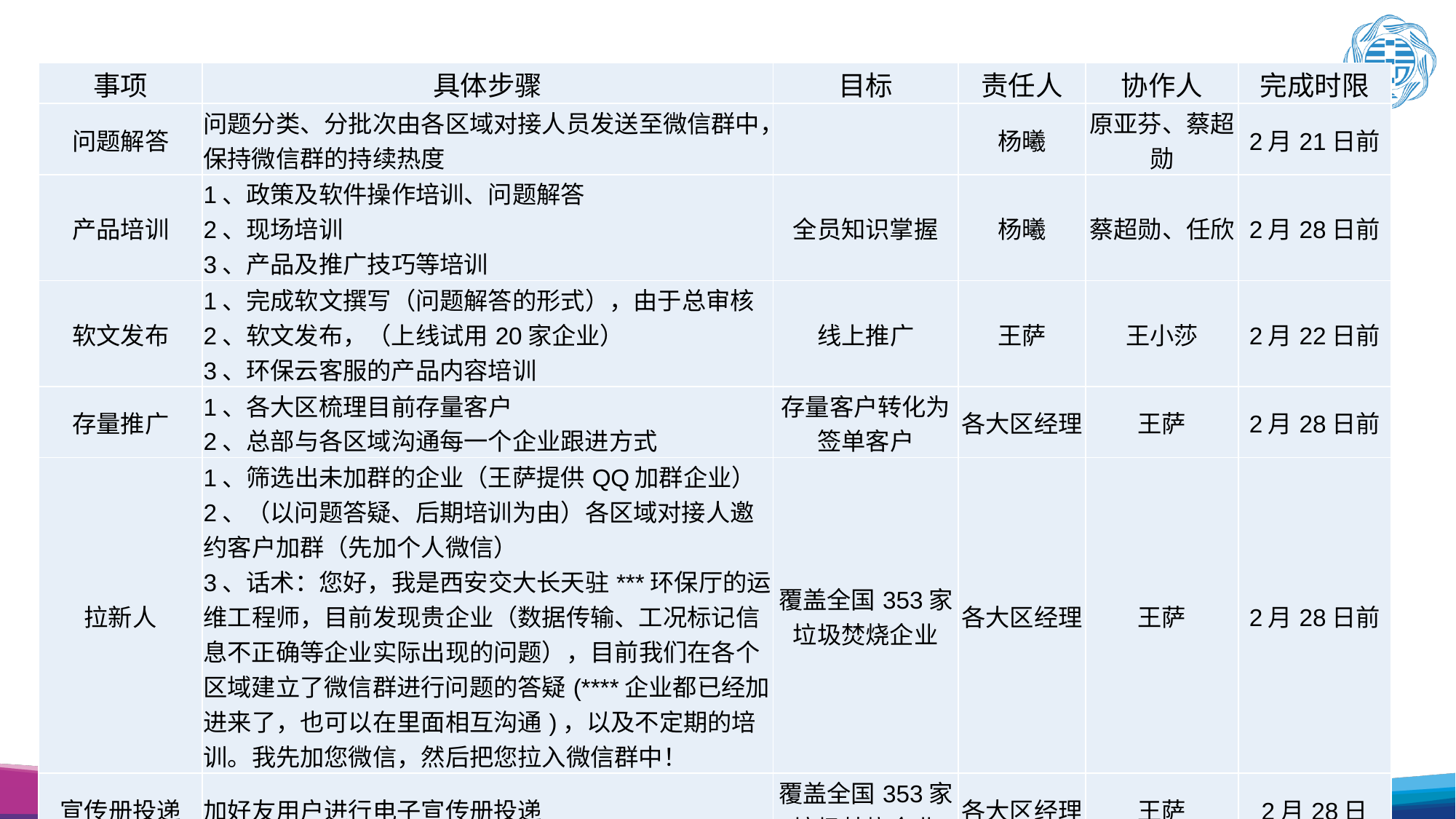

| 事项 | 具体步骤 | 目标 | 责任人 | 协作人 | 完成时限 |
| --- | --- | --- | --- | --- | --- |
| 问题解答 | 问题分类、分批次由各区域对接人员发送至微信群中，保持微信群的持续热度 |  | 杨曦 | 原亚芬、蔡超勋 | 2月21日前 |
| 产品培训 | 1、政策及软件操作培训、问题解答 2、现场培训 3、产品及推广技巧等培训 | 全员知识掌握 | 杨曦 | 蔡超勋、任欣 | 2月28日前 |
| 软文发布 | 1、完成软文撰写（问题解答的形式），由于总审核 2、软文发布，（上线试用20家企业） 3、环保云客服的产品内容培训 | 线上推广 | 王萨 | 王小莎 | 2月22日前 |
| 存量推广 | 1、各大区梳理目前存量客户 2、总部与各区域沟通每一个企业跟进方式 | 存量客户转化为签单客户 | 各大区经理 | 王萨 | 2月28日前 |
| 拉新人 | 1、筛选出未加群的企业（王萨提供QQ加群企业） 2、（以问题答疑、后期培训为由）各区域对接人邀约客户加群（先加个人微信） 3、话术：您好，我是西安交大长天驻\*\*\*环保厅的运维工程师，目前发现贵企业（数据传输、工况标记信息不正确等企业实际出现的问题），目前我们在各个区域建立了微信群进行问题的答疑(\*\*\*\*企业都已经加进来了，也可以在里面相互沟通)，以及不定期的培训。我先加您微信，然后把您拉入微信群中！ | 覆盖全国353家垃圾焚烧企业 | 各大区经理 | 王萨 | 2月28日前 |
| 宣传册投递 | 加好友用户进行电子宣传册投递 | 覆盖全国353家垃圾焚烧企业 | 各大区经理 | 王萨 | 2月28日 |
| 线上推广转化 | “环保数据24小时值守服务为您的环保工作保驾护航，详情咨询企业环保云客服”进行意向客户收集 转推荐至大区 | 咨询企业覆产品精准推广覆盖率100% | 于洋 | 王萨 | 常态化实施 |
10